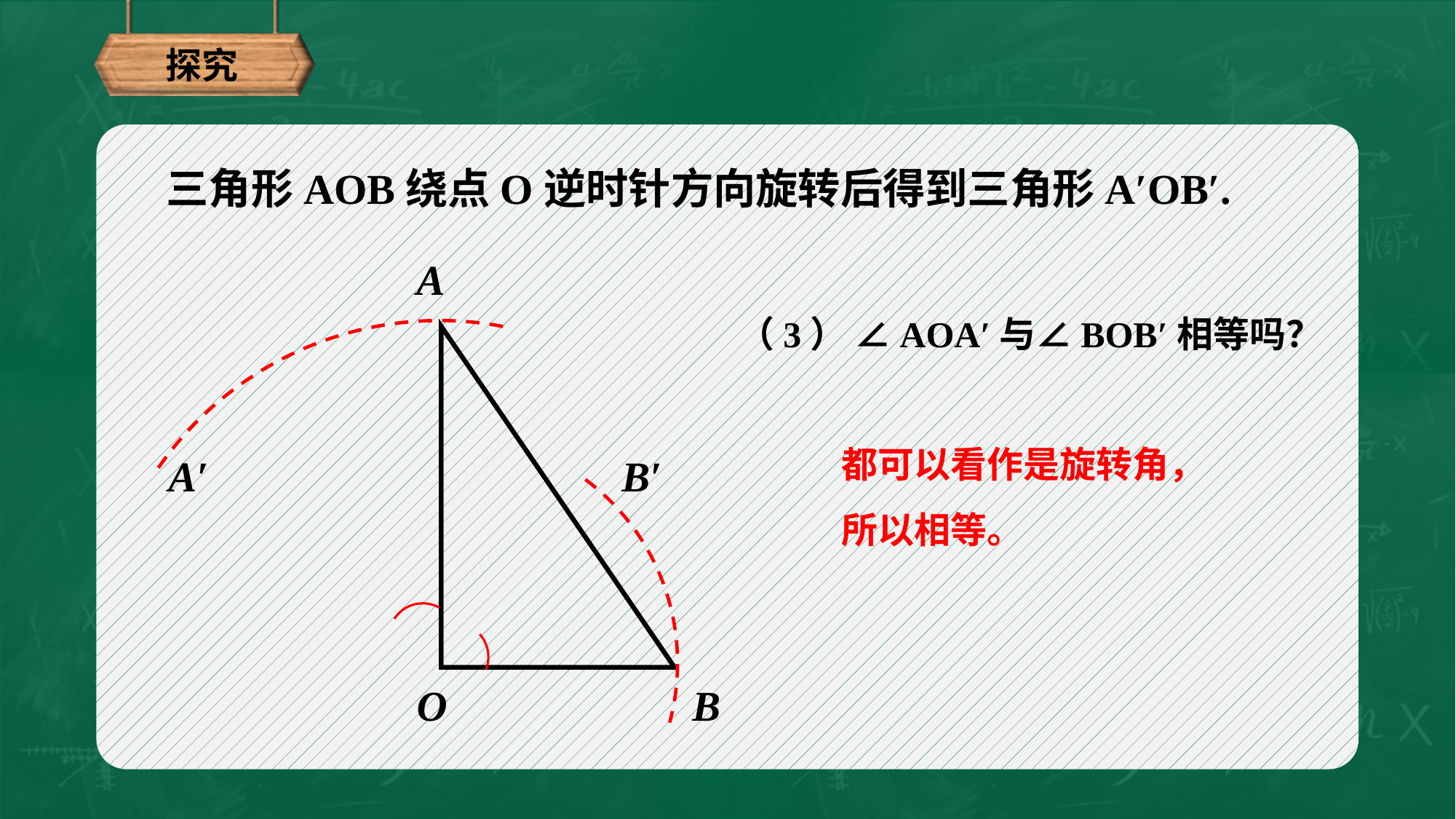

探究
三角形AOB绕点O逆时针方向旋转后得到三角形A′OB′.
A
（3） ∠AOA′与∠BOB′相等吗？

都可以看作是旋转角，所以相等。

A′
B′

O
B